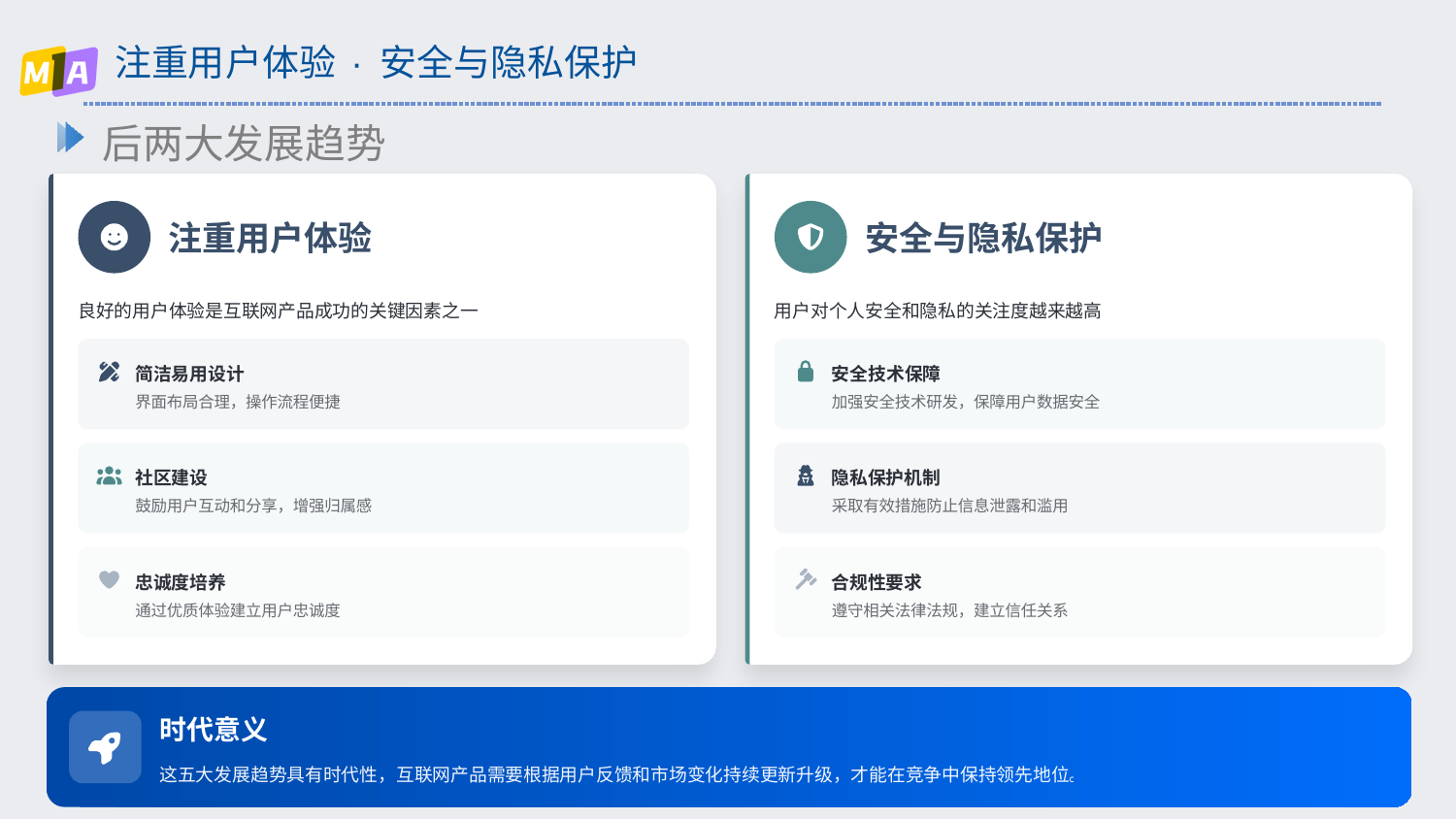

# 注重用户体验 · 安全与隐私保护
后两大发展趋势

注重用户体验
安全与隐私保护

良好的用户体验是互联网产品成功的关键因素之一
用户对个人安全和隐私的关注度越来越高

简洁易用设计
安全技术保障

界面布局合理，操作流程便捷
加强安全技术研发，保障用户数据安全

社区建设
隐私保护机制

鼓励用户互动和分享，增强归属感
采取有效措施防止信息泄露和滥用

忠诚度培养
合规性要求

通过优质体验建立用户忠诚度
遵守相关法律法规，建立信任关系

时代意义

这五大发展趋势具有时代性，互联网产品需要根据用户反馈和市场变化持续更新升级，才能在竞争中保持领先地位。